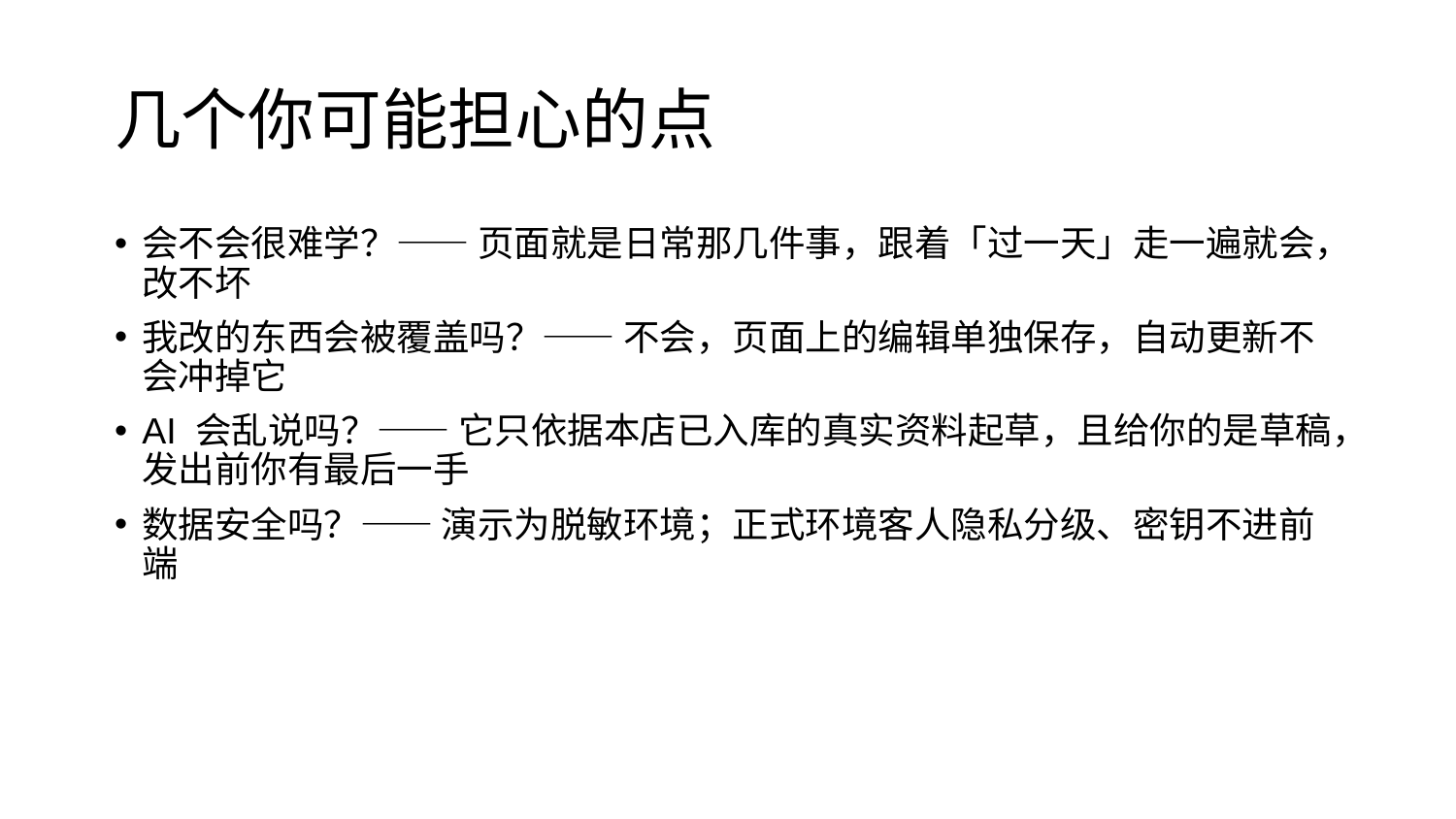

# 几个你可能担心的点
会不会很难学？—— 页面就是日常那几件事，跟着「过一天」走一遍就会，改不坏
我改的东西会被覆盖吗？—— 不会，页面上的编辑单独保存，自动更新不会冲掉它
AI 会乱说吗？—— 它只依据本店已入库的真实资料起草，且给你的是草稿，发出前你有最后一手
数据安全吗？—— 演示为脱敏环境；正式环境客人隐私分级、密钥不进前端